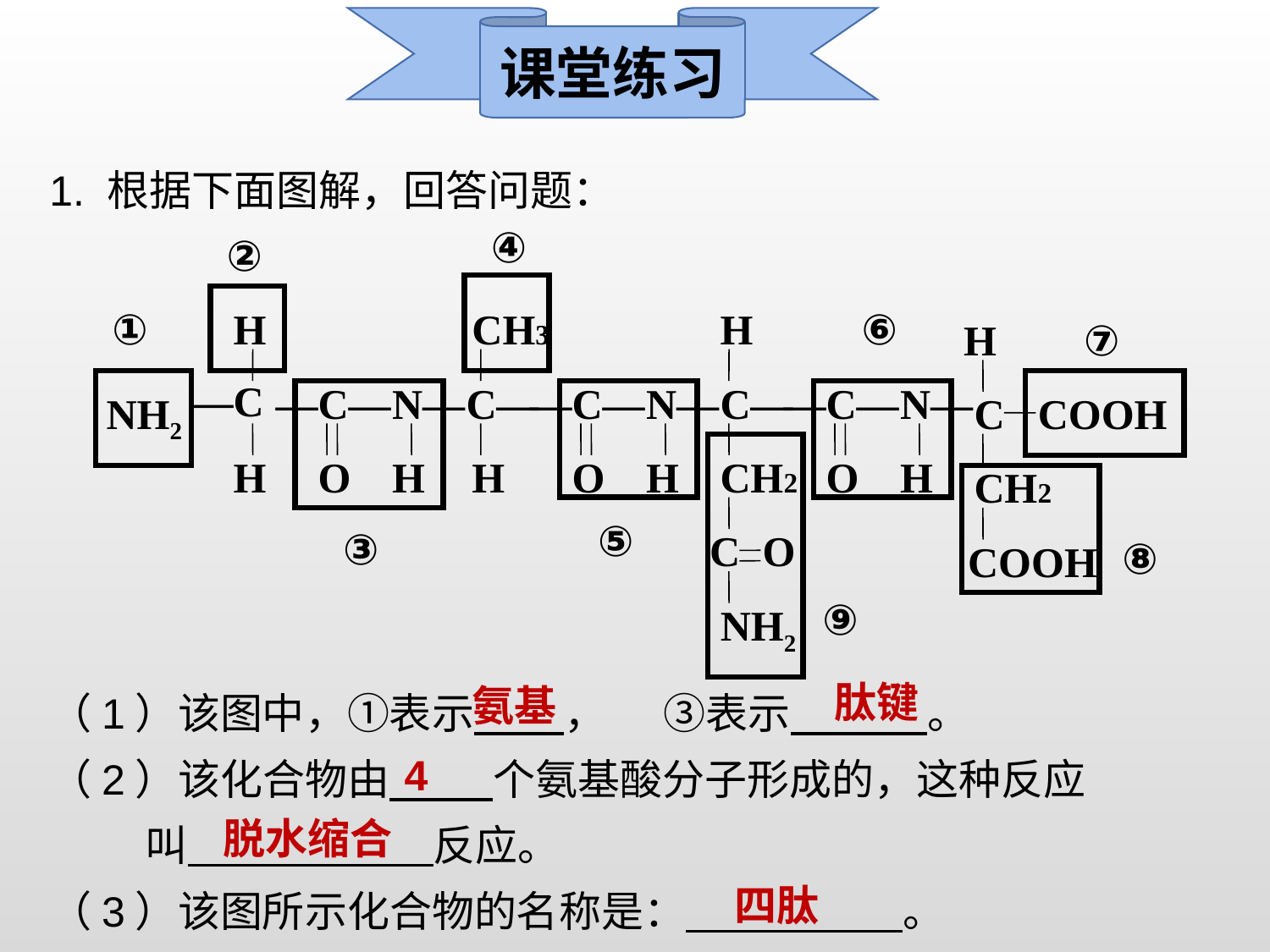

课堂练习
1. 根据下面图解，回答问题：

（1）该图中，①表示　     ，      ③表示　　　 。
（2）该化合物由　　  个氨基酸分子形成的，这种反应
         叫　　　　        反应。
（3）该图所示化合物的名称是：　　　　     。
④
②

①
⑥

—C

H
CH3
H
H

 C—

—C—
N—

O
H
    C—
—C—
N—

O
H
—C—
N—

O
H
NH2
C
COOH

H
H
CH2
CH2

C
O
COOH

NH2
⑦

⑤
③
⑧
⑨
肽键
氨基

4

脱水缩合
四肽